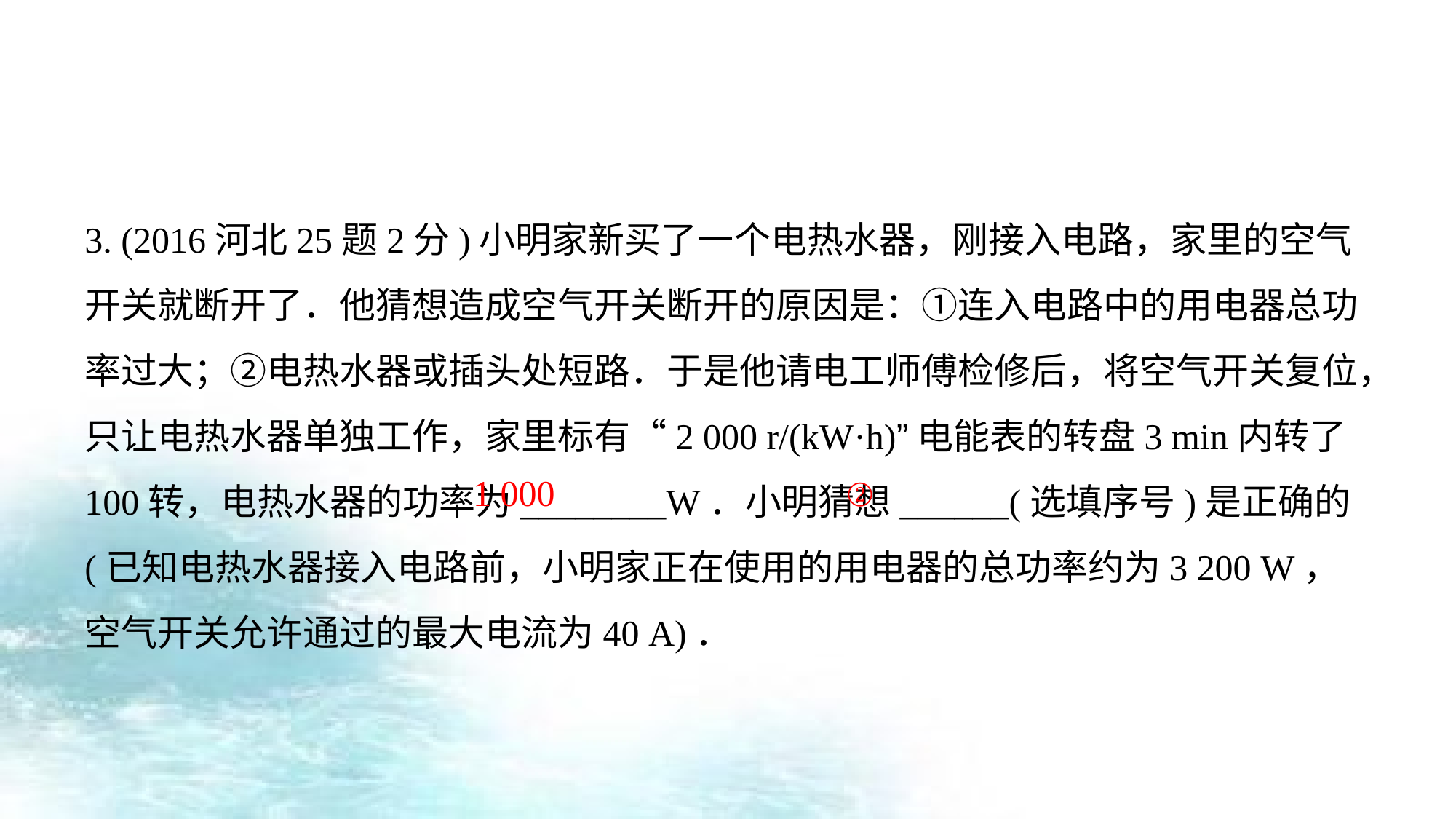

3. (2016河北25题2分)小明家新买了一个电热水器，刚接入电路，家里的空气开关就断开了．他猜想造成空气开关断开的原因是：①连入电路中的用电器总功率过大；②电热水器或插头处短路．于是他请电工师傅检修后，将空气开关复位，只让电热水器单独工作，家里标有“2 000 r/(kW·h)”电能表的转盘3 min内转了100转，电热水器的功率为________W．小明猜想______(选填序号)是正确的(已知电热水器接入电路前，小明家正在使用的用电器的总功率约为3 200 W，空气开关允许通过的最大电流为40 A)．
②
1 000